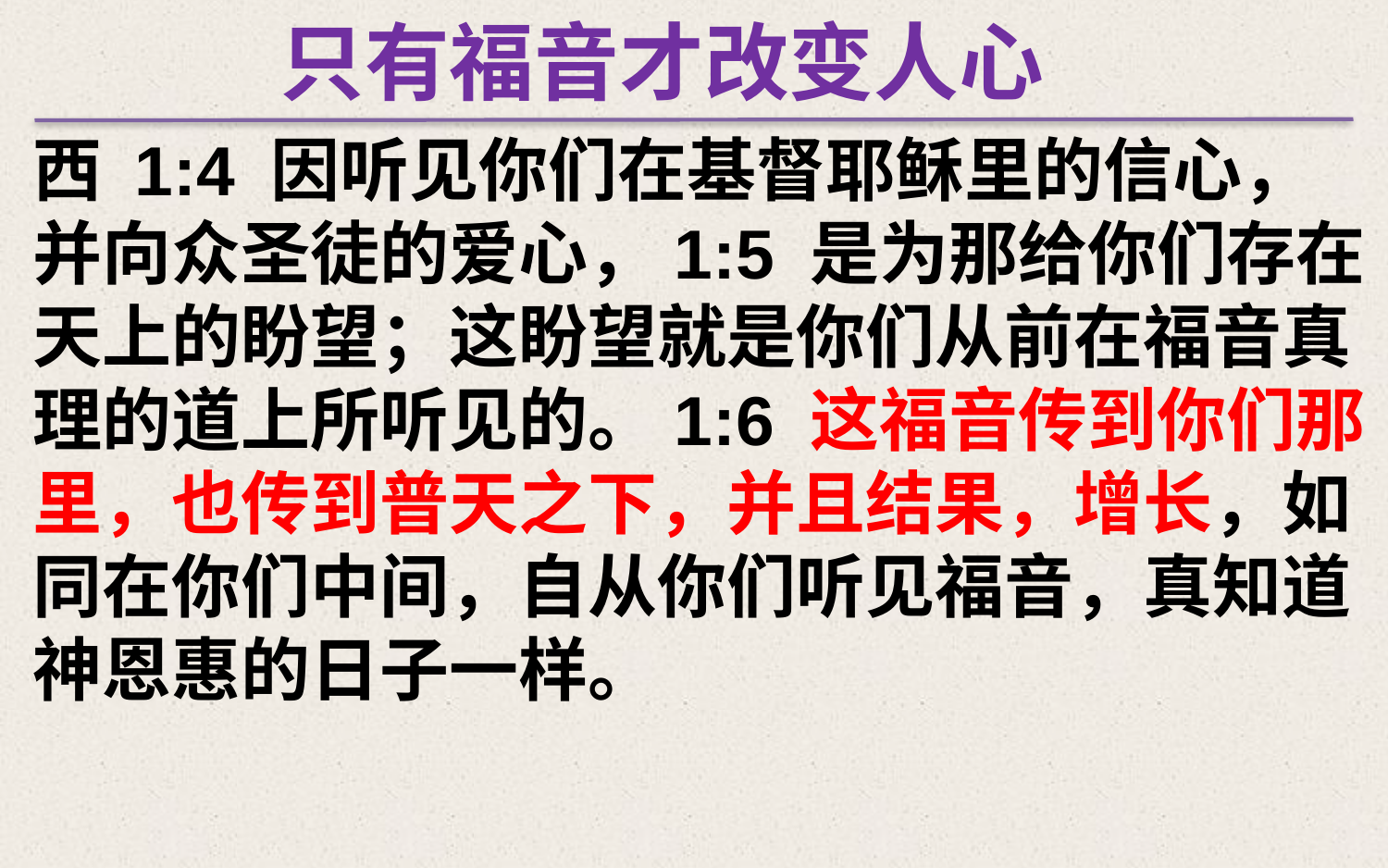

只有福音才改变人心
西 1:4 因听见你们在基督耶稣里的信心，并向众圣徒的爱心，1:5 是为那给你们存在天上的盼望；这盼望就是你们从前在福音真理的道上所听见的。1:6 这福音传到你们那里，也传到普天之下，并且结果，增长，如同在你们中间，自从你们听见福音，真知道神恩惠的日子一样。